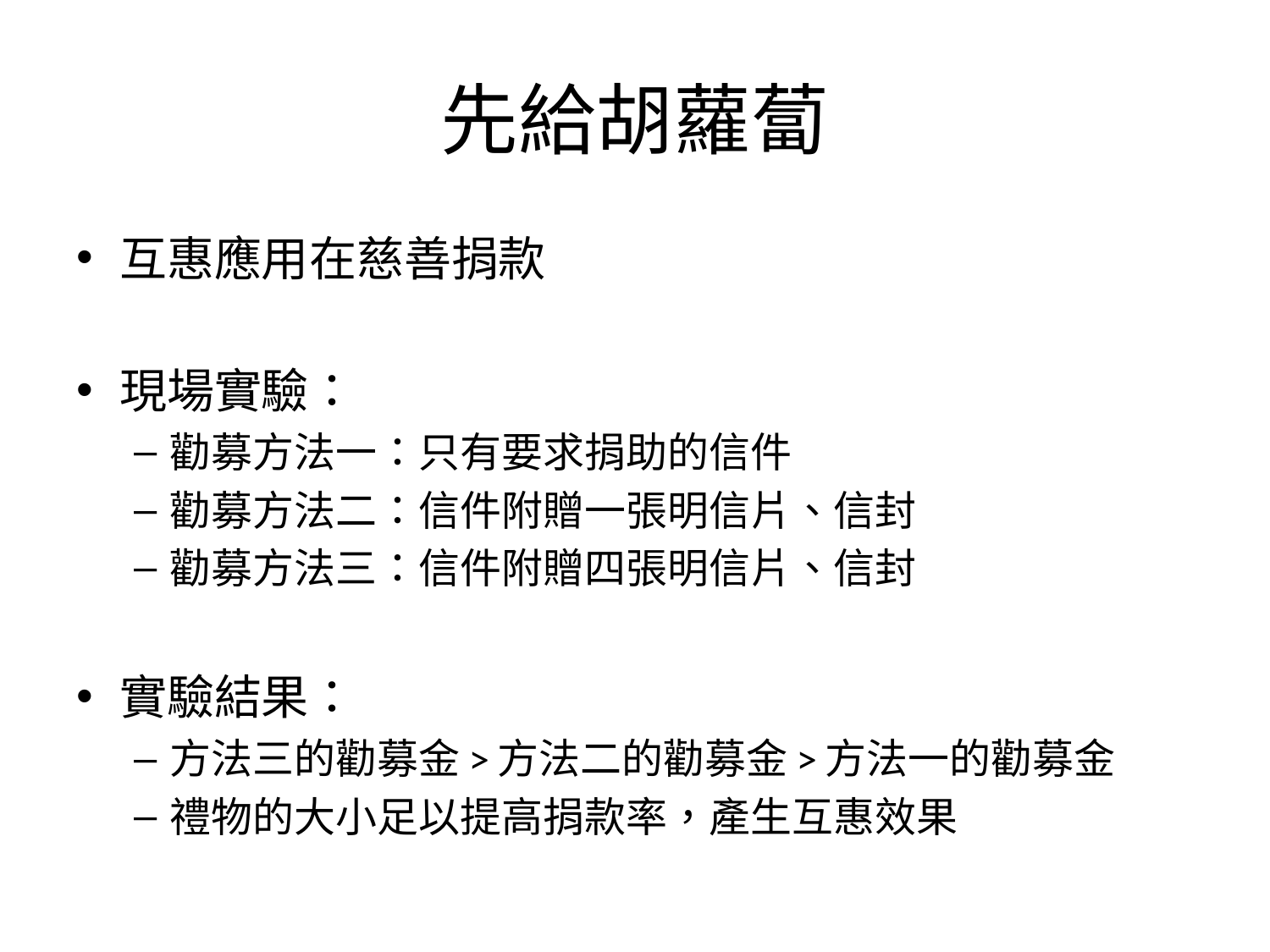

# 先給胡蘿蔔
互惠應用在慈善捐款

現場實驗：
勸募方法一：只有要求捐助的信件
勸募方法二：信件附贈一張明信片、信封
勸募方法三：信件附贈四張明信片、信封

實驗結果：
方法三的勸募金>方法二的勸募金>方法一的勸募金
禮物的大小足以提高捐款率，產生互惠效果